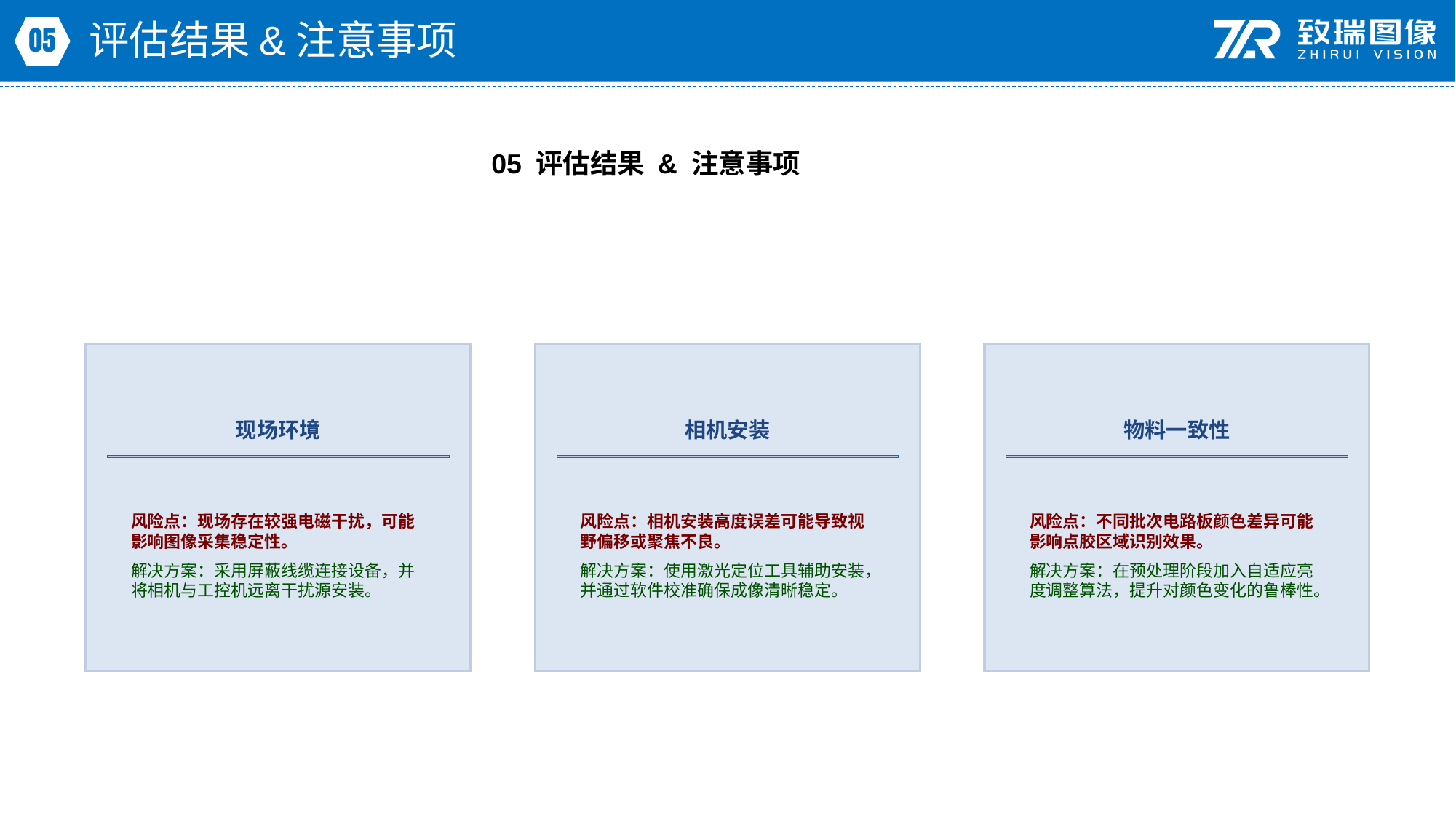

评估结果&注意事项
05

05 评估结果 & 注意事项

现场环境

相机安装

物料一致性

风险点：现场存在较强电磁干扰，可能影响图像采集稳定性。
解决方案：采用屏蔽线缆连接设备，并将相机与工控机远离干扰源安装。

风险点：相机安装高度误差可能导致视野偏移或聚焦不良。
解决方案：使用激光定位工具辅助安装，并通过软件校准确保成像清晰稳定。

风险点：不同批次电路板颜色差异可能影响点胶区域识别效果。
解决方案：在预处理阶段加入自适应亮度调整算法，提升对颜色变化的鲁棒性。